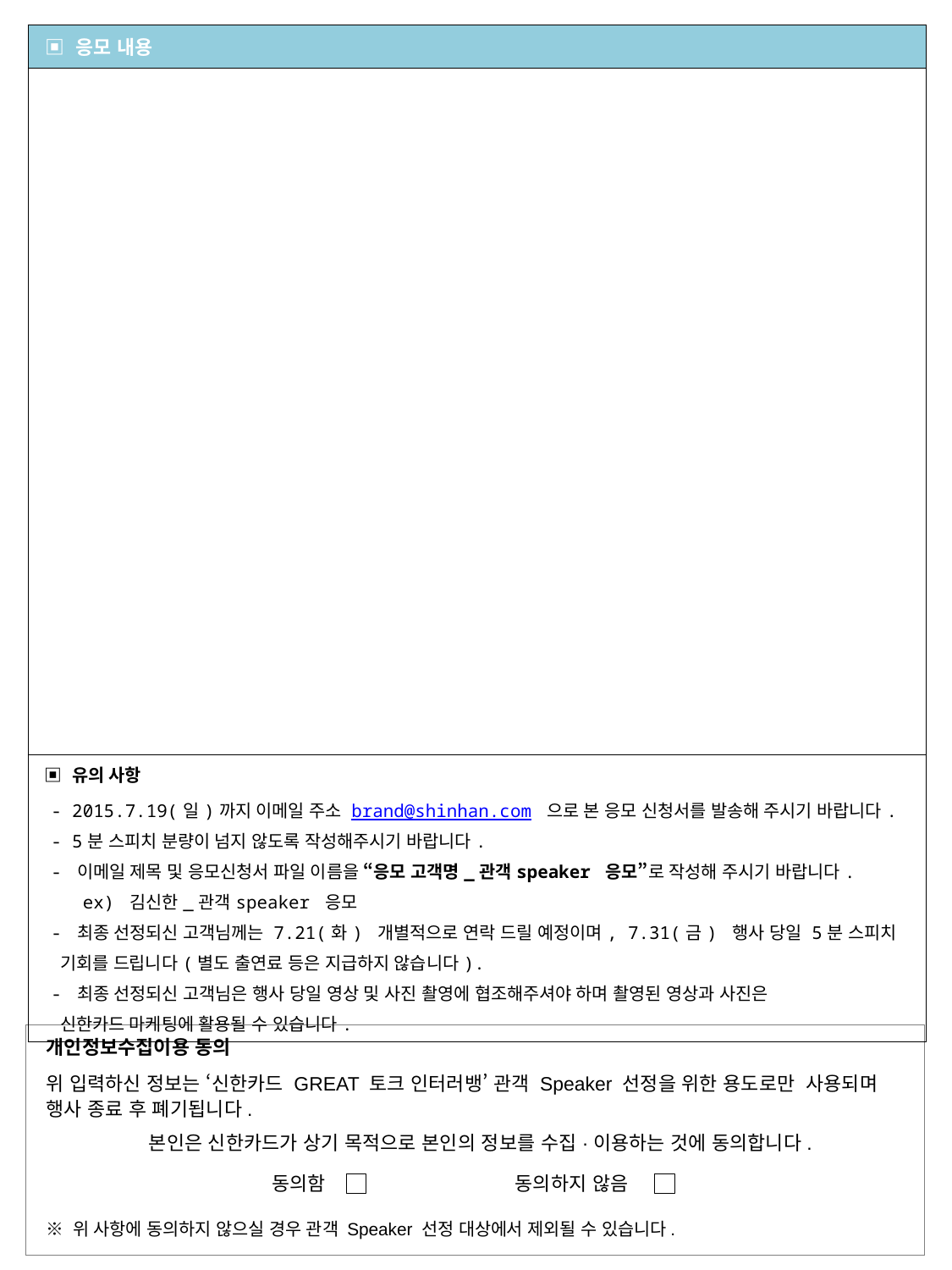

| ▣ 응모 내용 |
| --- |
|  |
| ▣ 유의 사항 - 2015.7.19(일)까지 이메일 주소 brand@shinhan.com 으로 본 응모 신청서를 발송해 주시기 바랍니다. - 5분 스피치 분량이 넘지 않도록 작성해주시기 바랍니다. - 이메일 제목 및 응모신청서 파일 이름을 “응모 고객명\_관객speaker 응모”로 작성해 주시기 바랍니다. ex) 김신한\_관객speaker 응모 - 최종 선정되신 고객님께는 7.21(화) 개별적으로 연락 드릴 예정이며, 7.31(금) 행사 당일 5분 스피치 기회를 드립니다(별도 출연료 등은 지급하지 않습니다). - 최종 선정되신 고객님은 행사 당일 영상 및 사진 촬영에 협조해주셔야 하며 촬영된 영상과 사진은 신한카드 마케팅에 활용될 수 있습니다. |
개인정보수집이용 동의
위 입력하신 정보는 ‘신한카드 GREAT 토크 인터러뱅’ 관객 Speaker 선정을 위한 용도로만  사용되며 행사 종료 후 폐기됩니다.
본인은 신한카드가 상기 목적으로 본인의 정보를 수집·이용하는 것에 동의합니다.

※ 위 사항에 동의하지 않으실 경우 관객 Speaker 선정 대상에서 제외될 수 있습니다.
동의함
동의하지 않음